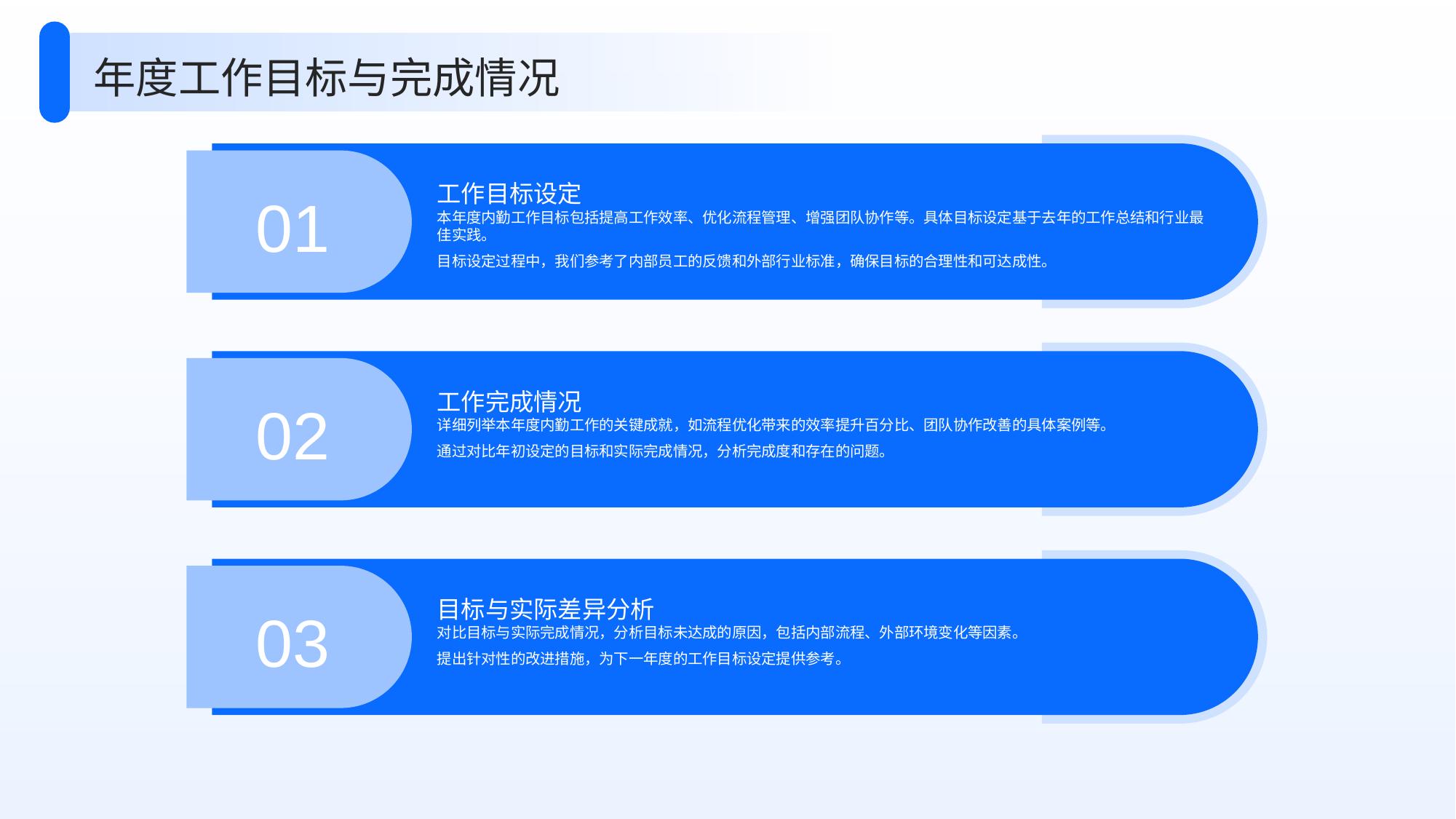

年度工作目标与完成情况

工作目标设定
01
本年度内勤工作目标包括提高工作效率、优化流程管理、增强团队协作等。具体目标设定基于去年的工作总结和行业最佳实践。
目标设定过程中，我们参考了内部员工的反馈和外部行业标准，确保目标的合理性和可达成性。

工作完成情况
02
详细列举本年度内勤工作的关键成就，如流程优化带来的效率提升百分比、团队协作改善的具体案例等。
通过对比年初设定的目标和实际完成情况，分析完成度和存在的问题。

目标与实际差异分析
03
对比目标与实际完成情况，分析目标未达成的原因，包括内部流程、外部环境变化等因素。
提出针对性的改进措施，为下一年度的工作目标设定提供参考。